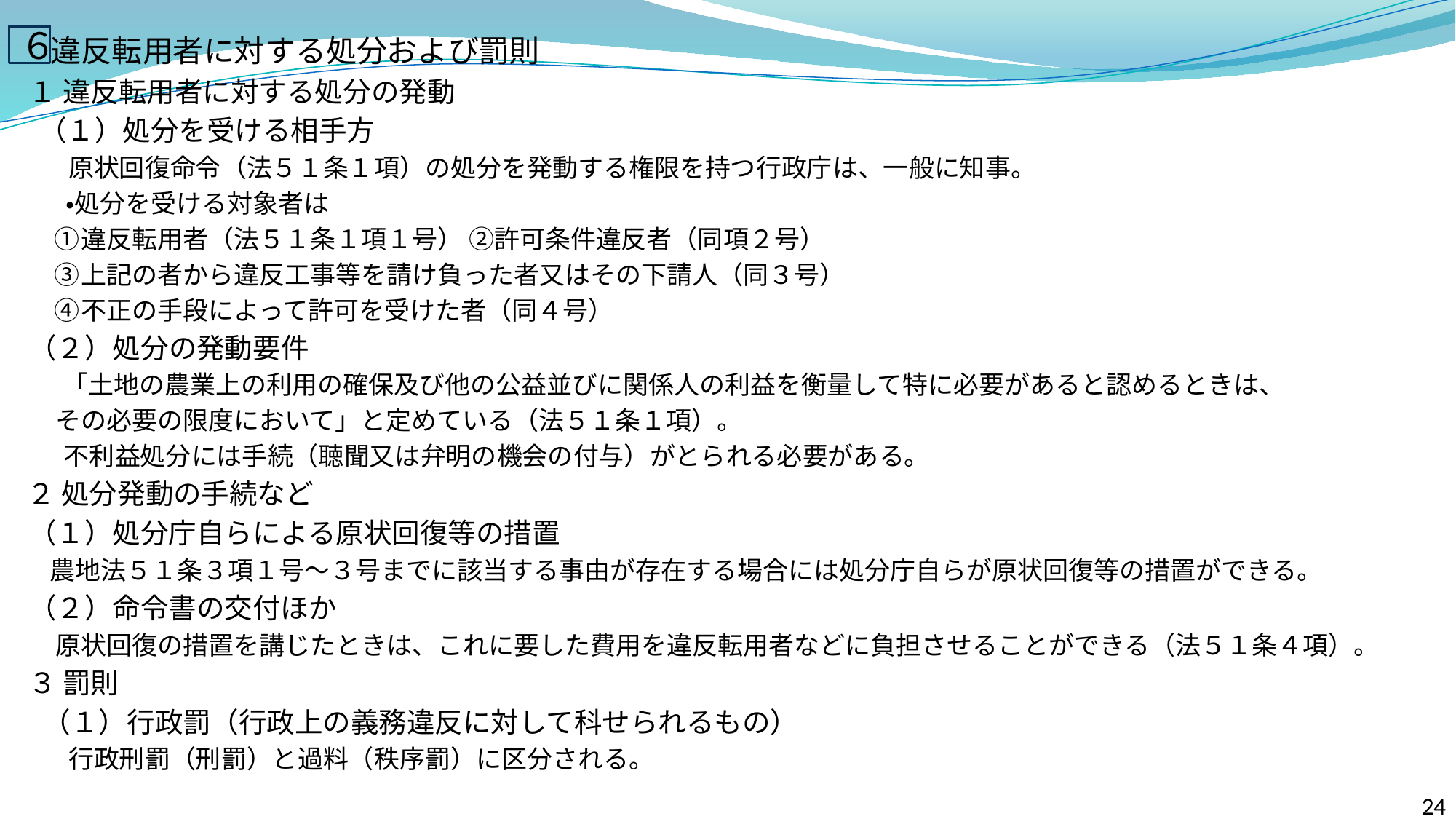

違反転用者に対する処分および罰則
  １ 違反転用者に対する処分の発動
　 （１）処分を受ける相手方
　     原状回復命令（法５１条１項）の処分を発動する権限を持つ行政庁は、一般に知事。
　　・処分を受ける対象者は
       ①違反転用者（法５１条１項１号） ②許可条件違反者（同項２号）
       ③上記の者から違反工事等を請け負った者又はその下請人（同３号）
       ④不正の手段によって許可を受けた者（同４号）
  （２）処分の発動要件
　    「土地の農業上の利用の確保及び他の公益並びに関係人の利益を衡量して特に必要があると認めるときは、
       その必要の限度において」と定めている（法５１条１項）。
 　   不利益処分には手続（聴聞又は弁明の機会の付与）がとられる必要がある。
  ２ 処分発動の手続など
  （１）処分庁自らによる原状回復等の措置
      農地法５１条３項１号～３号までに該当する事由が存在する場合には処分庁自らが原状回復等の措置ができる。
  （２）命令書の交付ほか
       原状回復の措置を講じたときは、これに要した費用を違反転用者などに負担させることができる（法５１条４項）。
  ３ 罰則
　（１）行政罰（行政上の義務違反に対して科せられるもの）
　     行政刑罰（刑罰）と過料（秩序罰）に区分される。

６

24